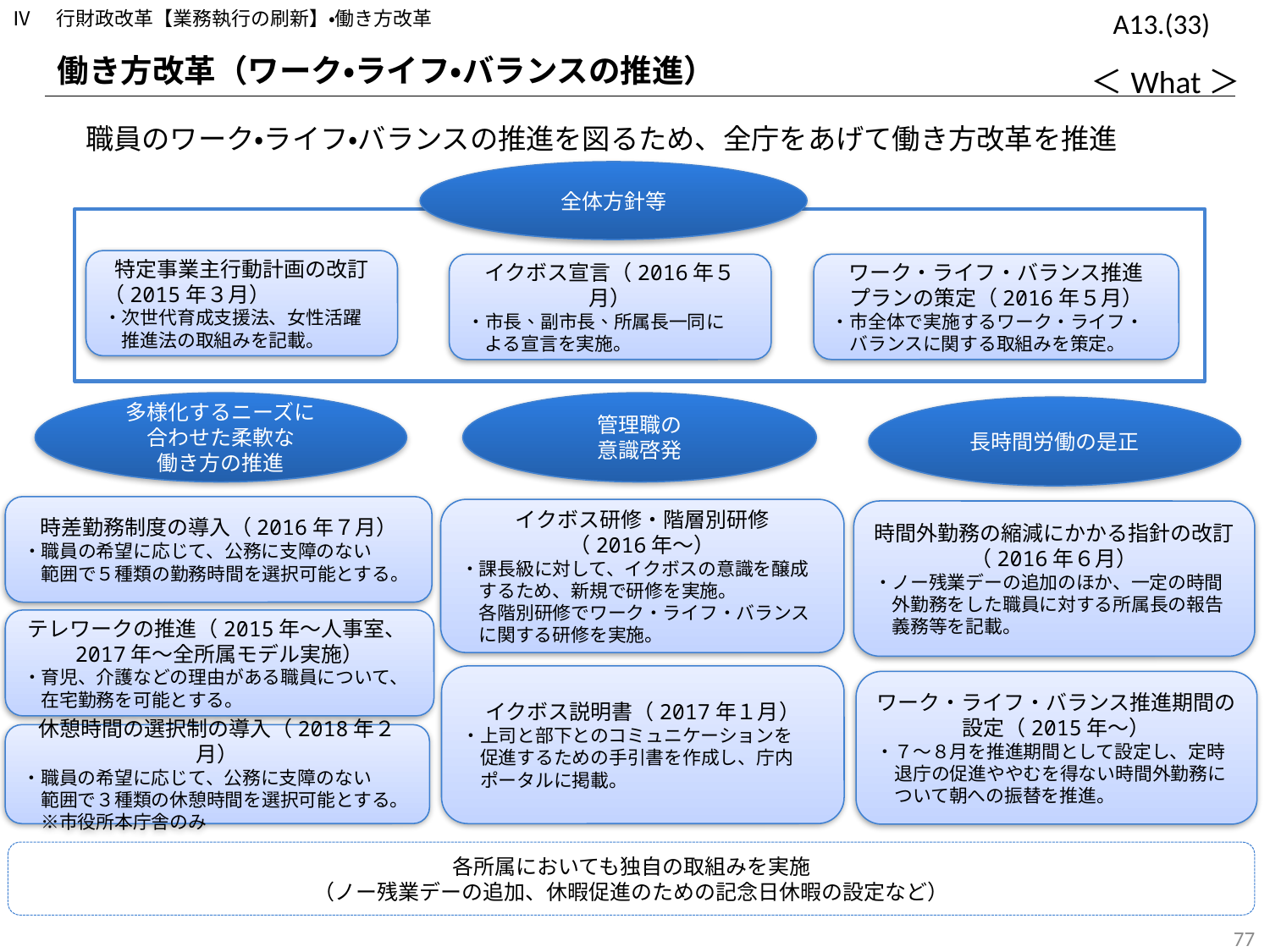

Ⅳ　行財政改革【業務執行の刷新】・働き方改革
A13.(33)
働き方改革（ワーク・ライフ・バランスの推進）
＜What＞
　職員のワーク・ライフ・バランスの推進を図るため、全庁をあげて働き方改革を推進
全体方針等

特定事業主行動計画の改訂
（2015年３月）
・次世代育成支援法、女性活躍
　推進法の取組みを記載。
イクボス宣言（2016年５月）
・市長、副市長、所属長一同に
　よる宣言を実施。
ワーク・ライフ・バランス推進
プランの策定（2016年５月）
・市全体で実施するワーク・ライフ・
　バランスに関する取組みを策定。
多様化するニーズに
合わせた柔軟な
働き方の推進
管理職の
意識啓発
長時間労働の是正
時差勤務制度の導入（2016年７月）
・職員の希望に応じて、公務に支障のない
　範囲で５種類の勤務時間を選択可能とする。
イクボス研修・階層別研修
（2016年～）
・課長級に対して、イクボスの意識を醸成
　するため、新規で研修を実施。
　各階別研修でワーク・ライフ・バランス
　に関する研修を実施。
時間外勤務の縮減にかかる指針の改訂（2016年６月）
・ノー残業デーの追加のほか、一定の時間
　外勤務をした職員に対する所属長の報告
　義務等を記載。
テレワークの推進（2015年～人事室、2017年～全所属モデル実施）
・育児、介護などの理由がある職員について、
　在宅勤務を可能とする。
イクボス説明書（2017年１月）
・上司と部下とのコミュニケーションを
　促進するための手引書を作成し、庁内
　ポータルに掲載。
ワーク・ライフ・バランス推進期間の設定（2015年～）
・７～８月を推進期間として設定し、定時
　退庁の促進ややむを得ない時間外勤務に
　ついて朝への振替を推進。
休憩時間の選択制の導入（2018年２月）
・職員の希望に応じて、公務に支障のない
　範囲で３種類の休憩時間を選択可能とする。
　※市役所本庁舎のみ
各所属においても独自の取組みを実施
（ノー残業デーの追加、休暇促進のための記念日休暇の設定など）
77